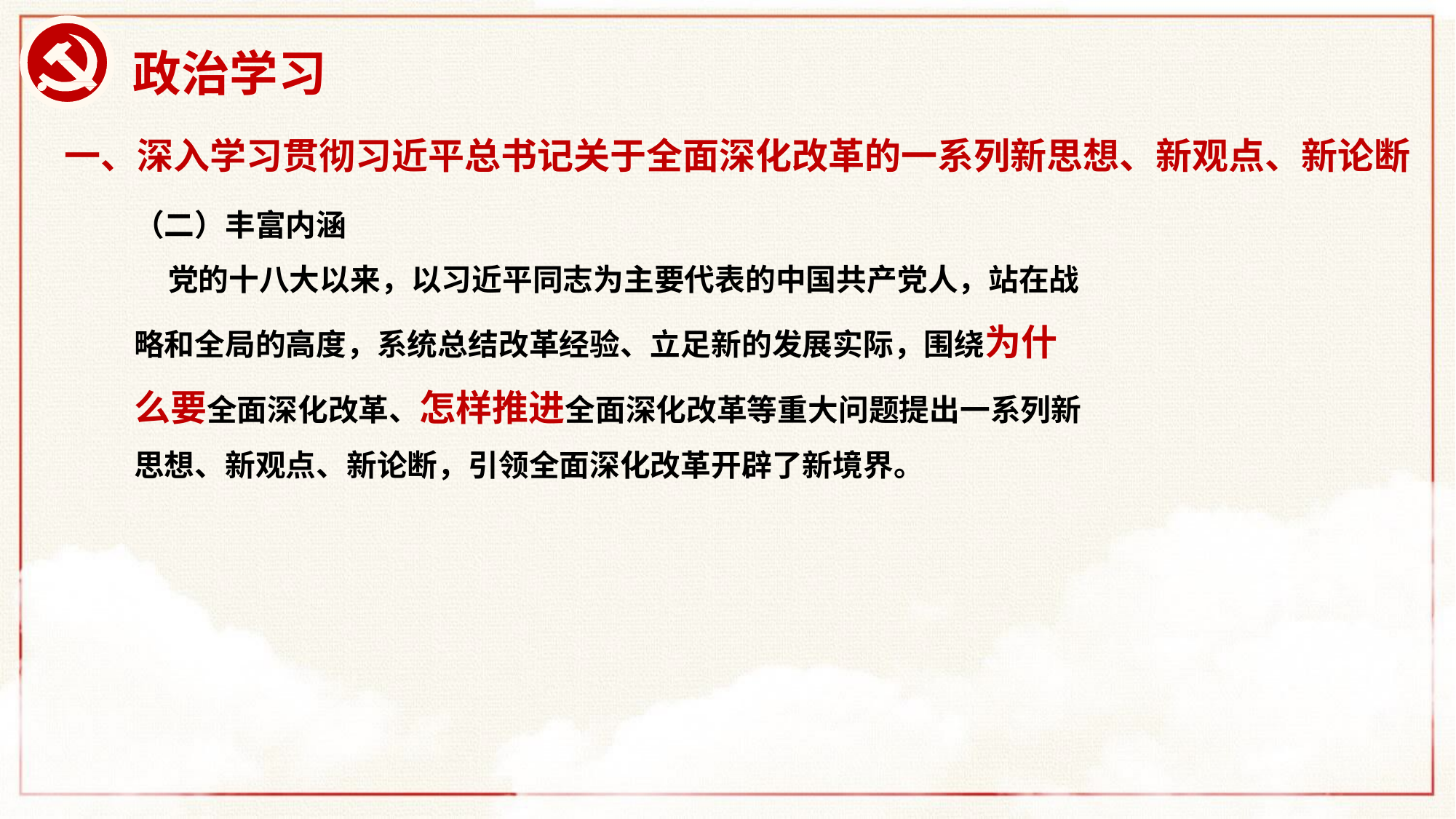

# 政治学习
一、深入学习贯彻习近平总书记关于全面深化改革的一系列新思想、新观点、新论断
（二）丰富内涵
    党的十八大以来，以习近平同志为主要代表的中国共产党人，站在战略和全局的高度，系统总结改革经验、立足新的发展实际，围绕为什么要全面深化改革、怎样推进全面深化改革等重大问题提出一系列新思想、新观点、新论断，引领全面深化改革开辟了新境界。